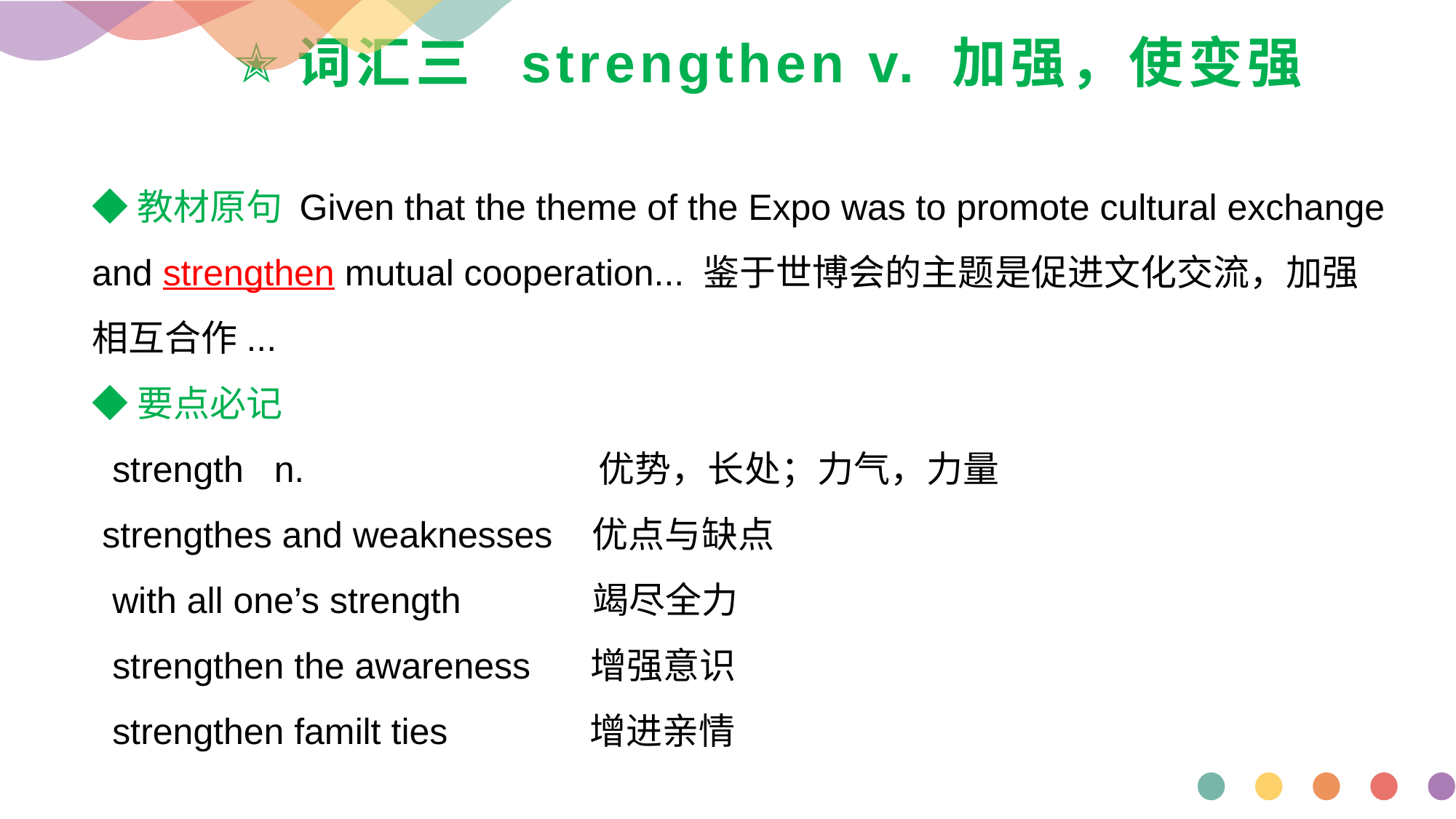

# ✭词汇三  strengthen v. 加强，使变强
◆教材原句 Given that the theme of the Expo was to promote cultural exchange and strengthen mutual cooperation... 鉴于世博会的主题是促进文化交流，加强相互合作...
◆要点必记
  strength   n.                            优势，长处；力气，力量
 strengthes and weaknesses   优点与缺点
  with all one’s strength            竭尽全力
  strengthen the awareness     增强意识
  strengthen familt ties             增进亲情